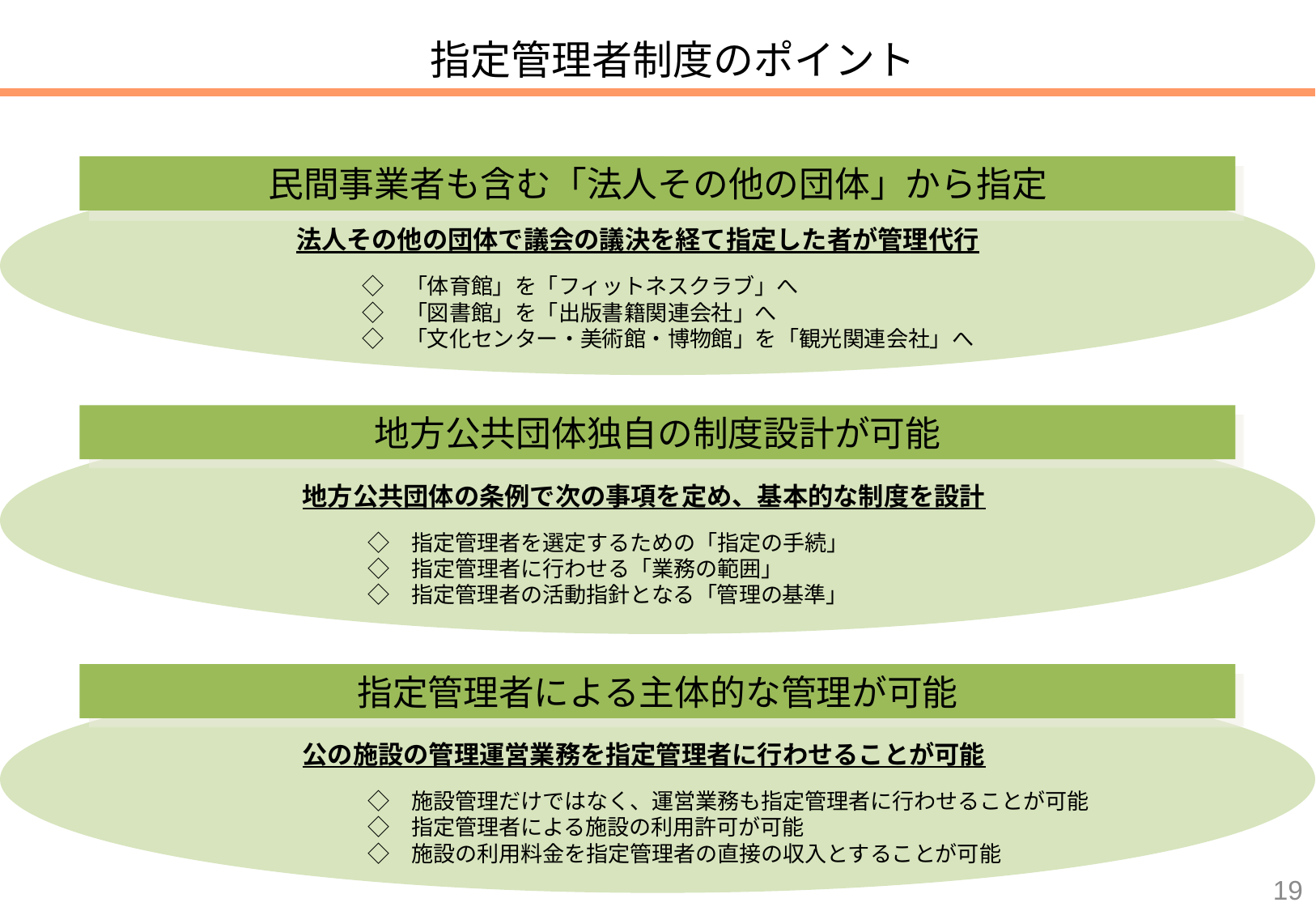

指定管理者制度のポイント

民間事業者も含む「法人その他の団体」から指定
法人その他の団体で議会の議決を経て指定した者が管理代行

　　　◇　「体育館」を「フィットネスクラブ」へ
　　　◇　「図書館」を「出版書籍関連会社」へ
　　　◇　「文化センター・美術館・博物館」を「観光関連会社」へ
地方公共団体独自の制度設計が可能

地方公共団体の条例で次の事項を定め、基本的な制度を設計

　　　◇　指定管理者を選定するための「指定の手続」
　　　◇　指定管理者に行わせる「業務の範囲」
　　　◇　指定管理者の活動指針となる「管理の基準」
指定管理者による主体的な管理が可能

公の施設の管理運営業務を指定管理者に行わせることが可能

　　　◇　施設管理だけではなく、運営業務も指定管理者に行わせることが可能
　　　◇　指定管理者による施設の利用許可が可能
　　　◇　施設の利用料金を指定管理者の直接の収入とすることが可能
19